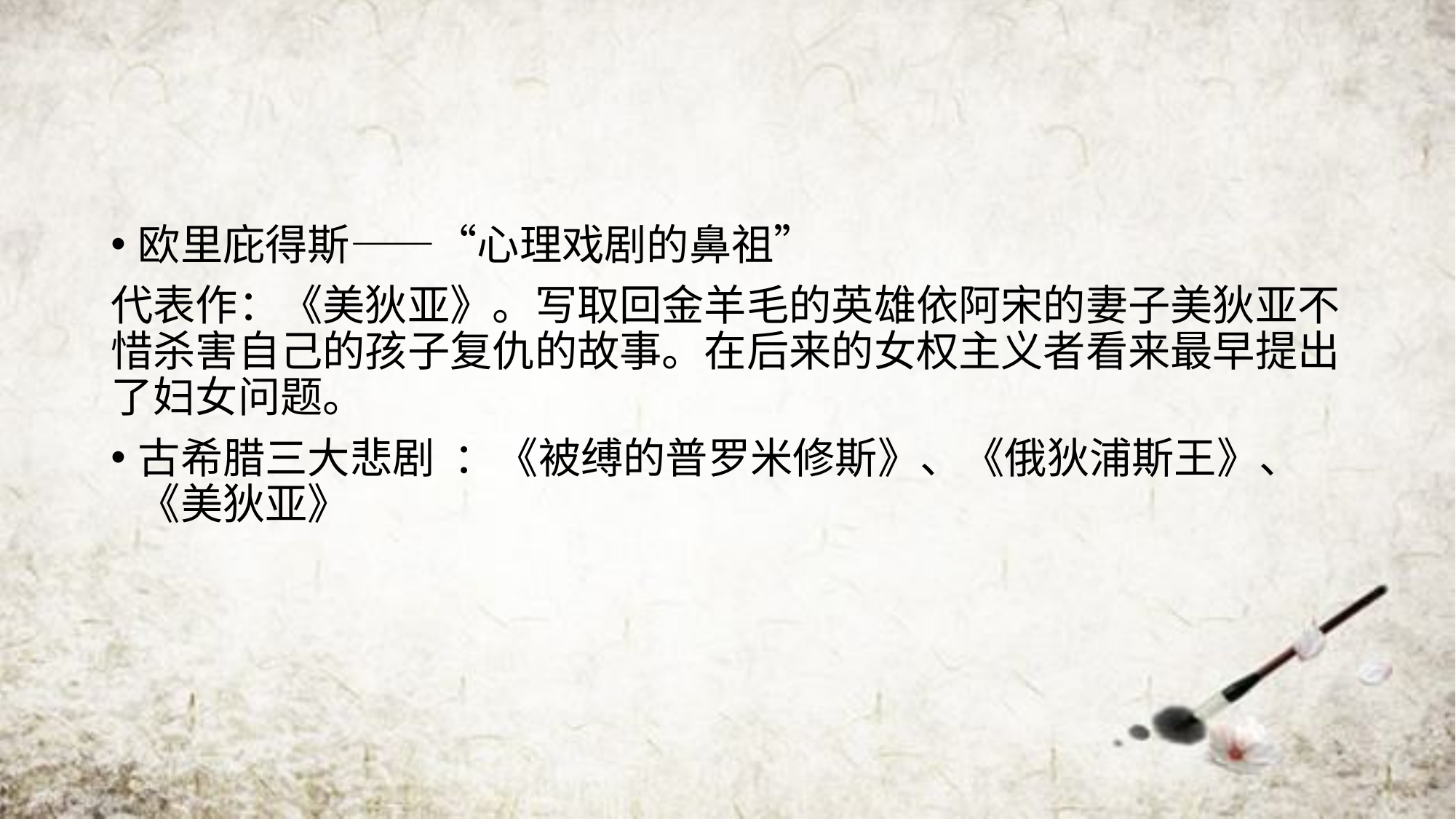

#
欧里庇得斯——“心理戏剧的鼻祖”
代表作：《美狄亚》。写取回金羊毛的英雄依阿宋的妻子美狄亚不惜杀害自己的孩子复仇的故事。在后来的女权主义者看来最早提出了妇女问题。
古希腊三大悲剧  ：《被缚的普罗米修斯》、《俄狄浦斯王》、《美狄亚》